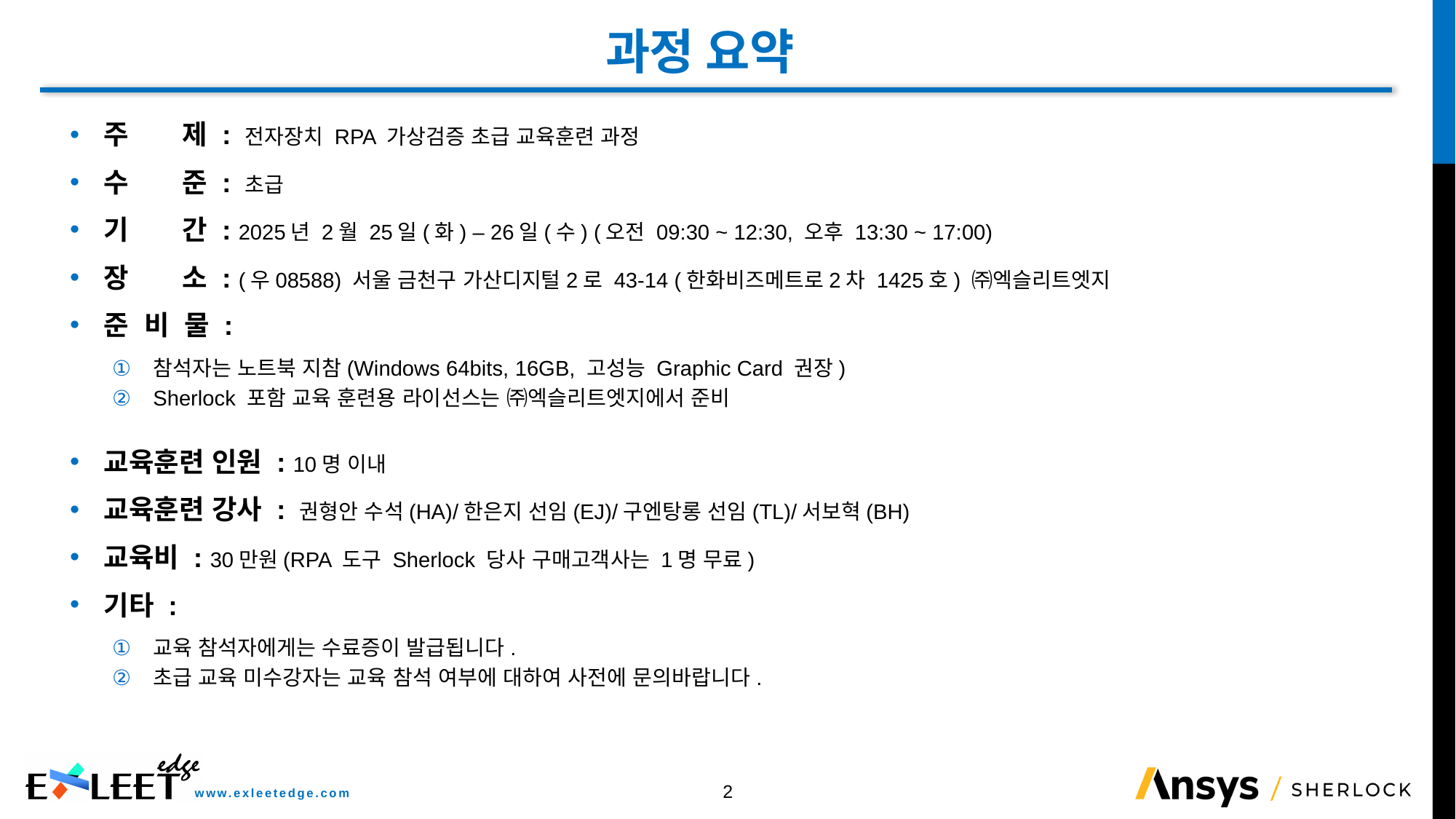

# 과정 요약
주       제 : 전자장치 RPA 가상검증 초급 교육훈련 과정
수       준 : 초급
기       간 : 2025년 2월 25일(화) – 26일(수) (오전 09:30 ~ 12:30, 오후 13:30 ~ 17:00)
장       소 : (우08588) 서울 금천구 가산디지털2로 43-14 (한화비즈메트로2차 1425호) ㈜엑슬리트엣지
준  비  물 :
참석자는 노트북 지참(Windows 64bits, 16GB, 고성능 Graphic Card 권장)
Sherlock 포함 교육 훈련용 라이선스는 ㈜엑슬리트엣지에서 준비

교육훈련 인원 : 10명 이내
교육훈련 강사 : 권형안 수석(HA)/한은지 선임(EJ)/구엔탕롱 선임(TL)/서보혁(BH)
교육비 : 30만원(RPA 도구 Sherlock 당사 구매고객사는 1명 무료)
기타 :
교육 참석자에게는 수료증이 발급됩니다.
초급 교육 미수강자는 교육 참석 여부에 대하여 사전에 문의바랍니다.